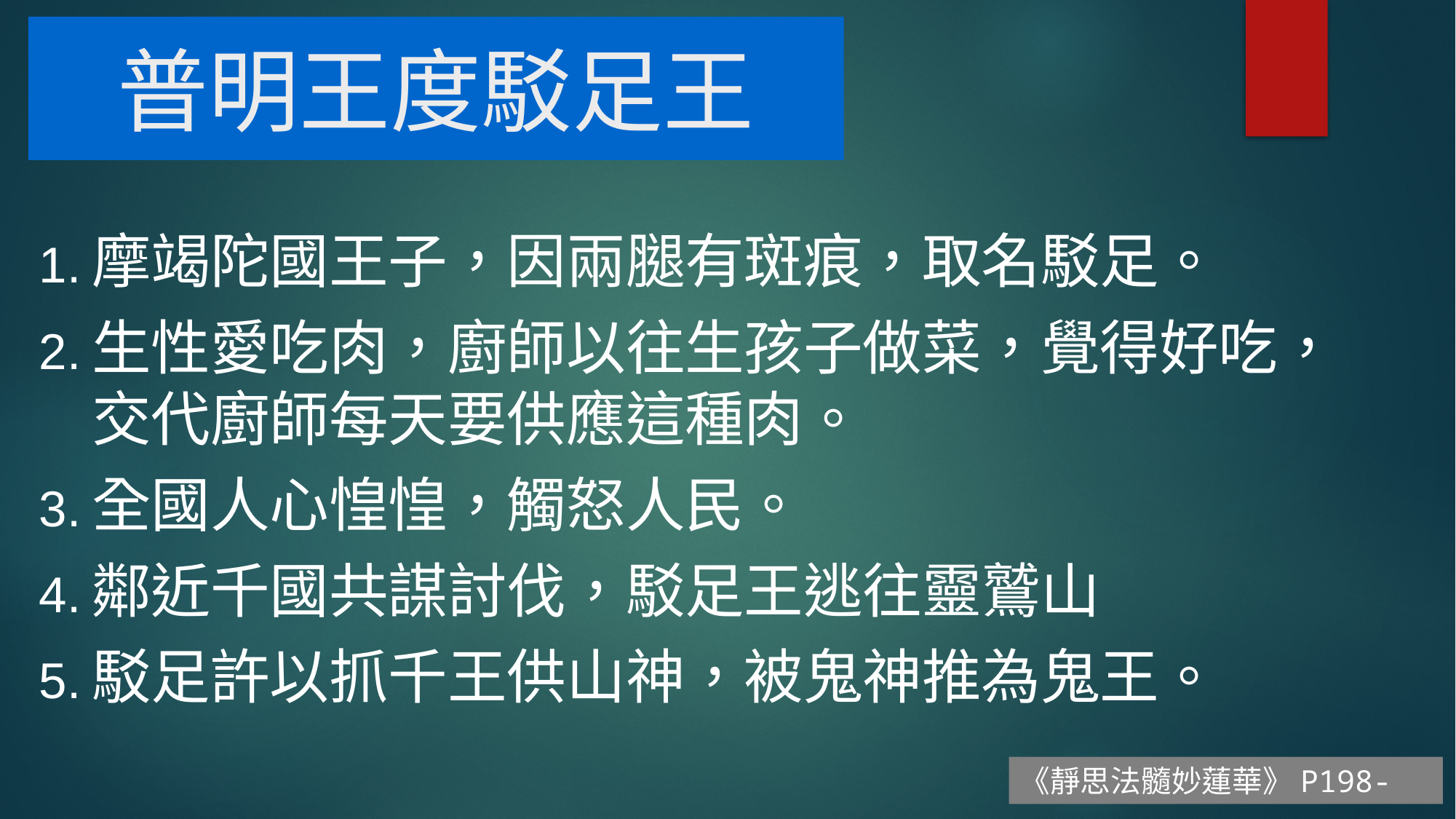

# 普明王度駁足王
摩竭陀國王子，因兩腿有斑痕，取名駁足。
生性愛吃肉，廚師以往生孩子做菜，覺得好吃，交代廚師每天要供應這種肉。
全國人心惶惶，觸怒人民。
鄰近千國共謀討伐，駁足王逃往靈鷲山
駁足許以抓千王供山神，被鬼神推為鬼王。
《靜思法髓妙蓮華》P198-